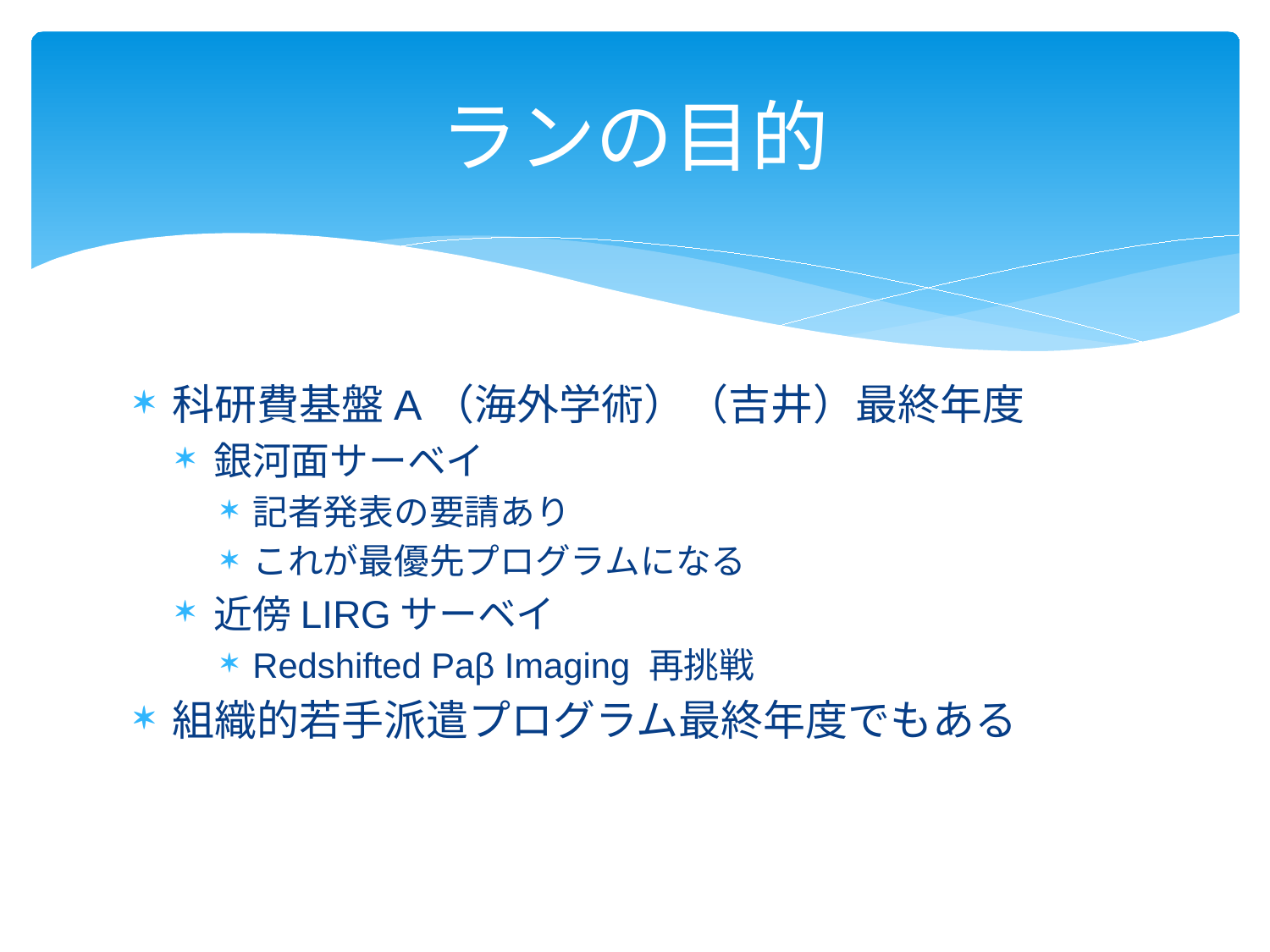

# ランの目的
科研費基盤A（海外学術）（吉井）最終年度
銀河面サーベイ
記者発表の要請あり
これが最優先プログラムになる
近傍LIRGサーベイ
Redshifted Paβ Imaging 再挑戦
組織的若手派遣プログラム最終年度でもある